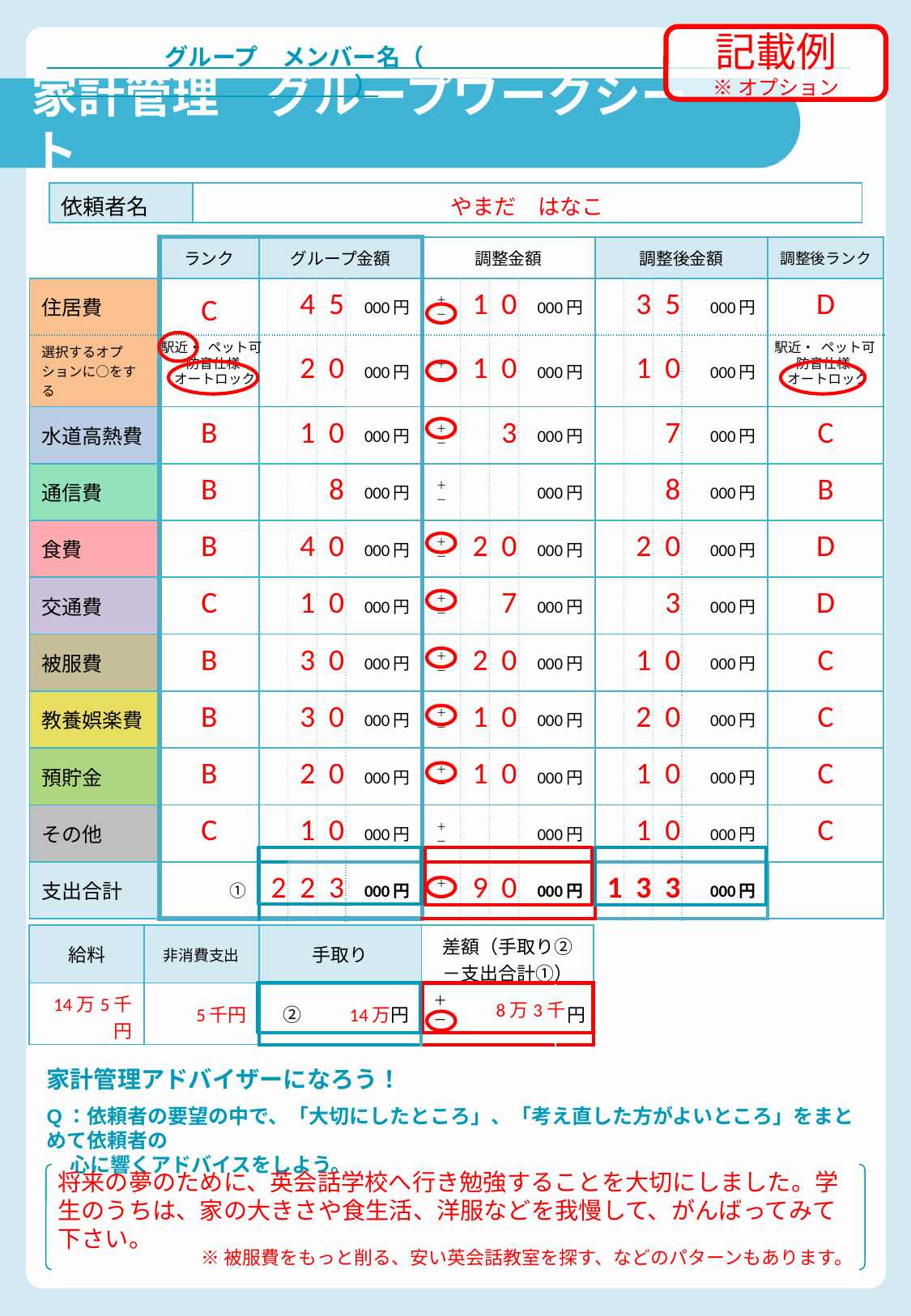

記載例
※オプション
　　　　　グループ　メンバー名（　　　　　　　　　　　　　　　　　　　　　　　　　　　　　　　）
# 家計管理　グループワークシート
| 依頼者名 | やまだ　はなこ |  |
| --- | --- | --- |
|  | ランク | グループ金額 |  |  |  | 調整金額 |  |  |  | 調整後金額 |  |  |  | 調整後ランク |
| --- | --- | --- | --- | --- | --- | --- | --- | --- | --- | --- | --- | --- | --- | --- |
| 住居費 | C |  | 4 | 5 | 000円 | ＋ － | 1 | 0 | 000円 |  | 3 | 5 | 000円 | D |
| 選択するオプションに○をする |  |  | 2 | 0 | 000円 | ＋ － | 1 | 0 | 000円 |  | 1 | 0 | 000円 |  |
| 水道高熱費 | B |  | 1 | 0 | 000円 | ＋ － |  | 3 | 000円 |  |  | 7 | 000円 | C |
| 通信費 | B |  |  | 8 | 000円 | ＋ － |  |  | 000円 |  |  | 8 | 000円 | B |
| 食費 | B |  | 4 | 0 | 000円 | ＋ － | 2 | 0 | 000円 |  | 2 | 0 | 000円 | D |
| 交通費 | C |  | 1 | 0 | 000円 | ＋ － |  | 7 | 000円 |  |  | 3 | 000円 | D |
| 被服費 | B |  | 3 | 0 | 000円 | ＋ － | 2 | 0 | 000円 |  | 1 | 0 | 000円 | C |
| 教養娯楽費 | B |  | 3 | 0 | 000円 | ＋ － | 1 | 0 | 000円 |  | 2 | 0 | 000円 | C |
| 預貯金 | B |  | 2 | 0 | 000円 | ＋ － | 1 | 0 | 000円 |  | 1 | 0 | 000円 | C |
| その他 | C |  | 1 | 0 | 000円 | ＋ － |  |  | 000円 |  | 1 | 0 | 000円 | C |
| 支出合計 | ① | 2 | 2 | 3 | 000円 | ＋ － | 9 | 0 | 000円 | 1 | 3 | 3 | 000円 |  |

駅近・  ペット可
 防音仕様
 オートロック

駅近・  ペット可
防音仕様
 オートロック

| 給料 | 非消費支出 | 手取り | 差額（手取り②－支出合計①） |  |
| --- | --- | --- | --- | --- |
| 14万5千円 | 5千円 | ②　　14万円 | ＋ － | 円 |

8万3千

家計管理アドバイザーになろう！
Q：依頼者の要望の中で、「大切にしたところ」、「考え直した方がよいところ」をまとめて依頼者の
    心に響くアドバイスをしよう。
将来の夢のために、英会話学校へ行き勉強することを大切にしました。学生のうちは、家の大きさや食生活、洋服などを我慢して、がんばってみて下さい。

※被服費をもっと削る、安い英会話教室を探す、などのパターンもあります。